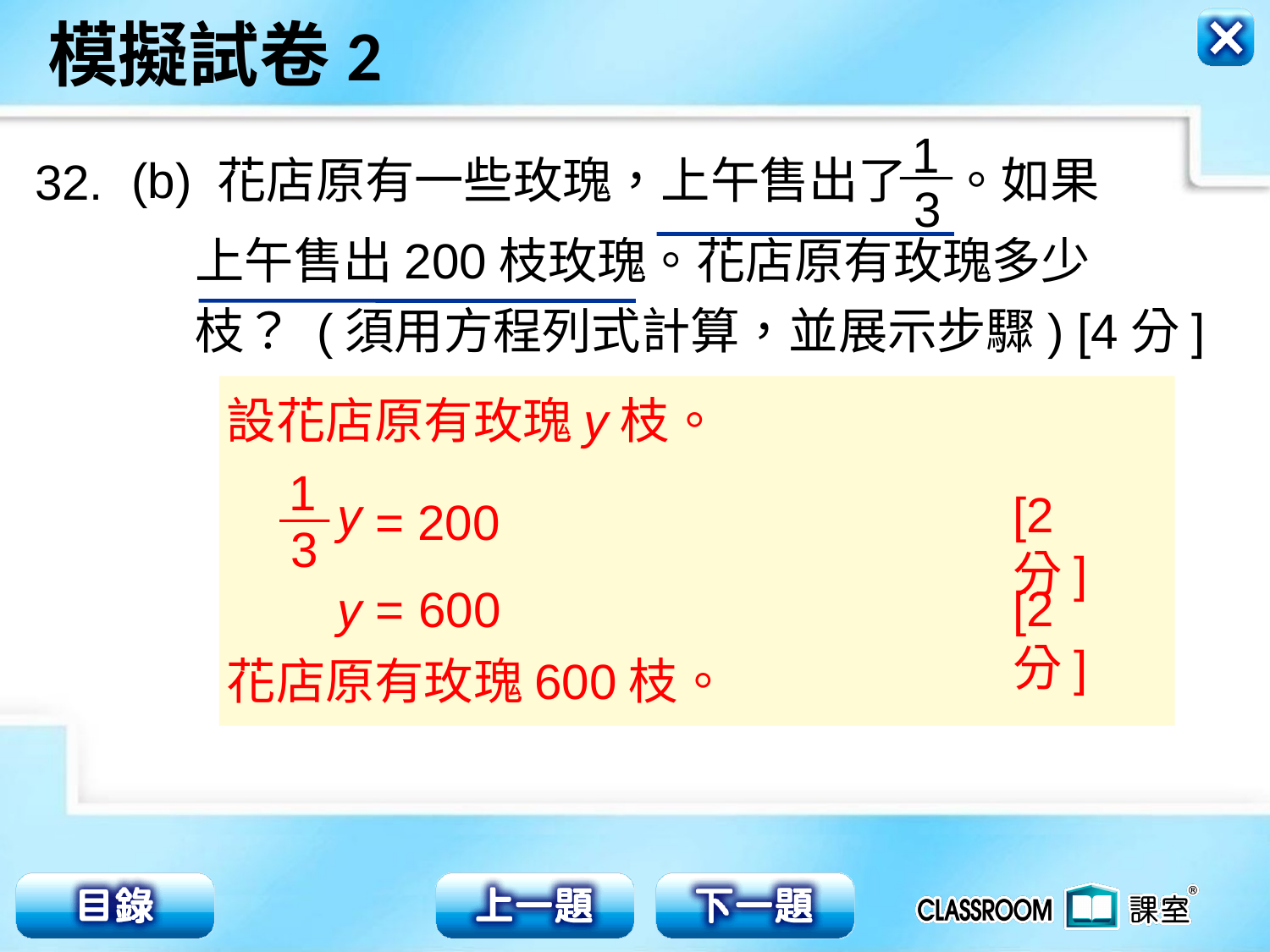

1
3

 (b) 花店原有一些玫瑰，上午售出了    。如果
      上午售出200枝玫瑰。花店原有玫瑰多少
      枝？ (須用方程列式計算，並展示步驟) [4分]
32.

設花店原有玫瑰y枝。
1
3

y
[2分]
= 200
[2分]
y = 600
花店原有玫瑰600枝。